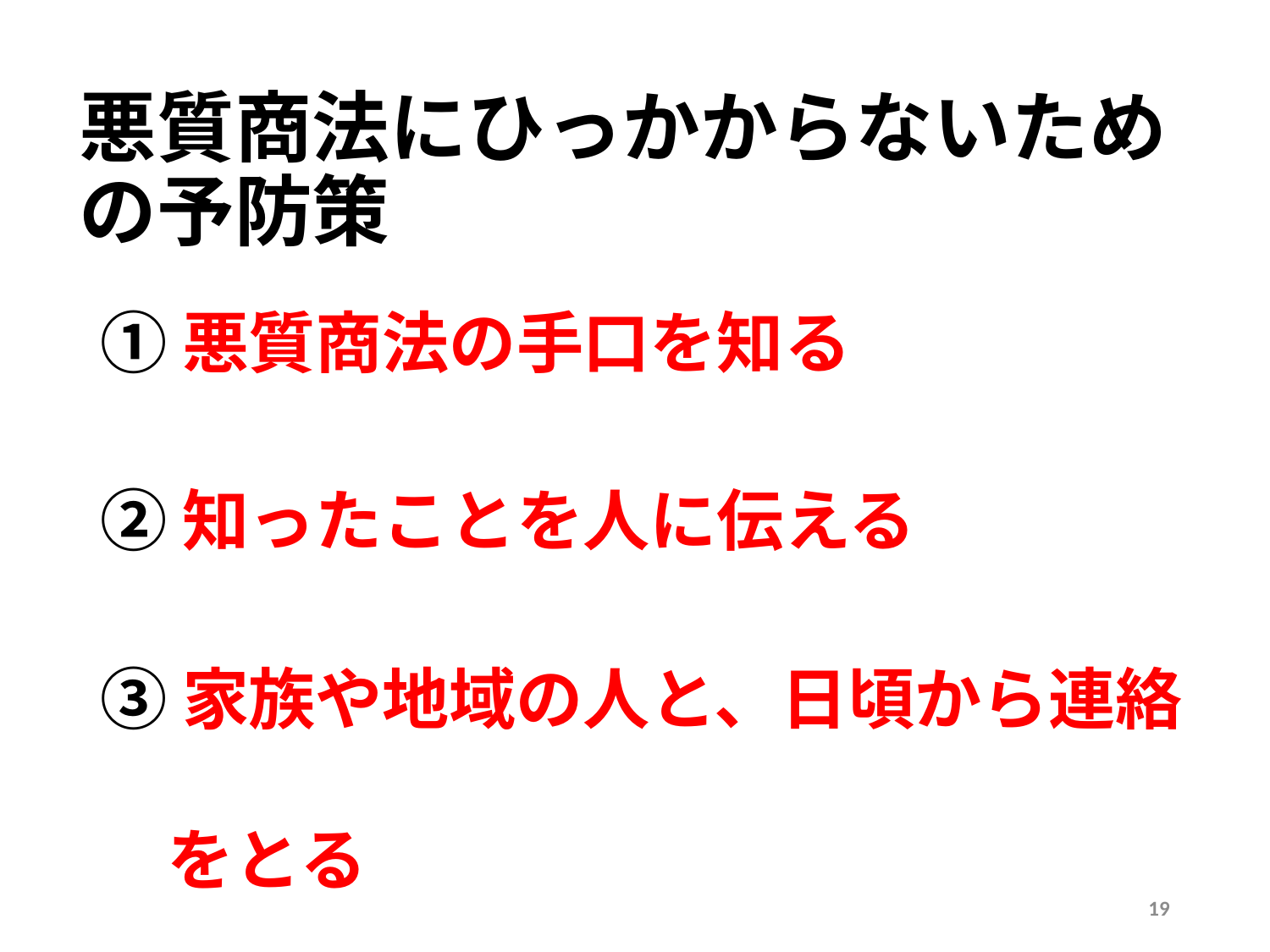

# 悪質商法にひっかからないための予防策
①悪質商法の手口を知る

②知ったことを人に伝える

③家族や地域の人と、日頃から連絡
　をとる

19